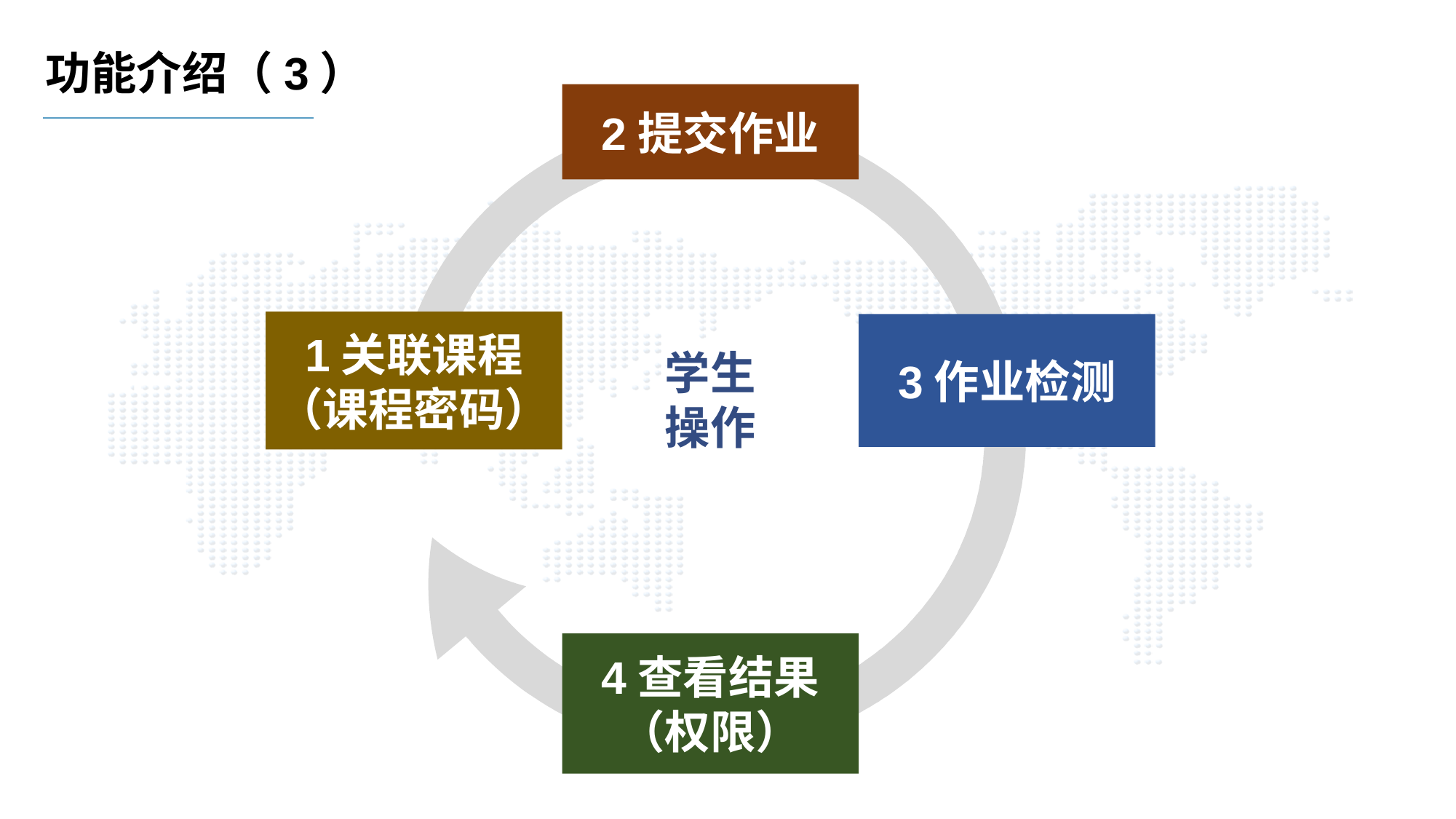

功能介绍（3）
2提交作业

1关联课程
（课程密码）
3作业检测
学生
操作
4查看结果
（权限）